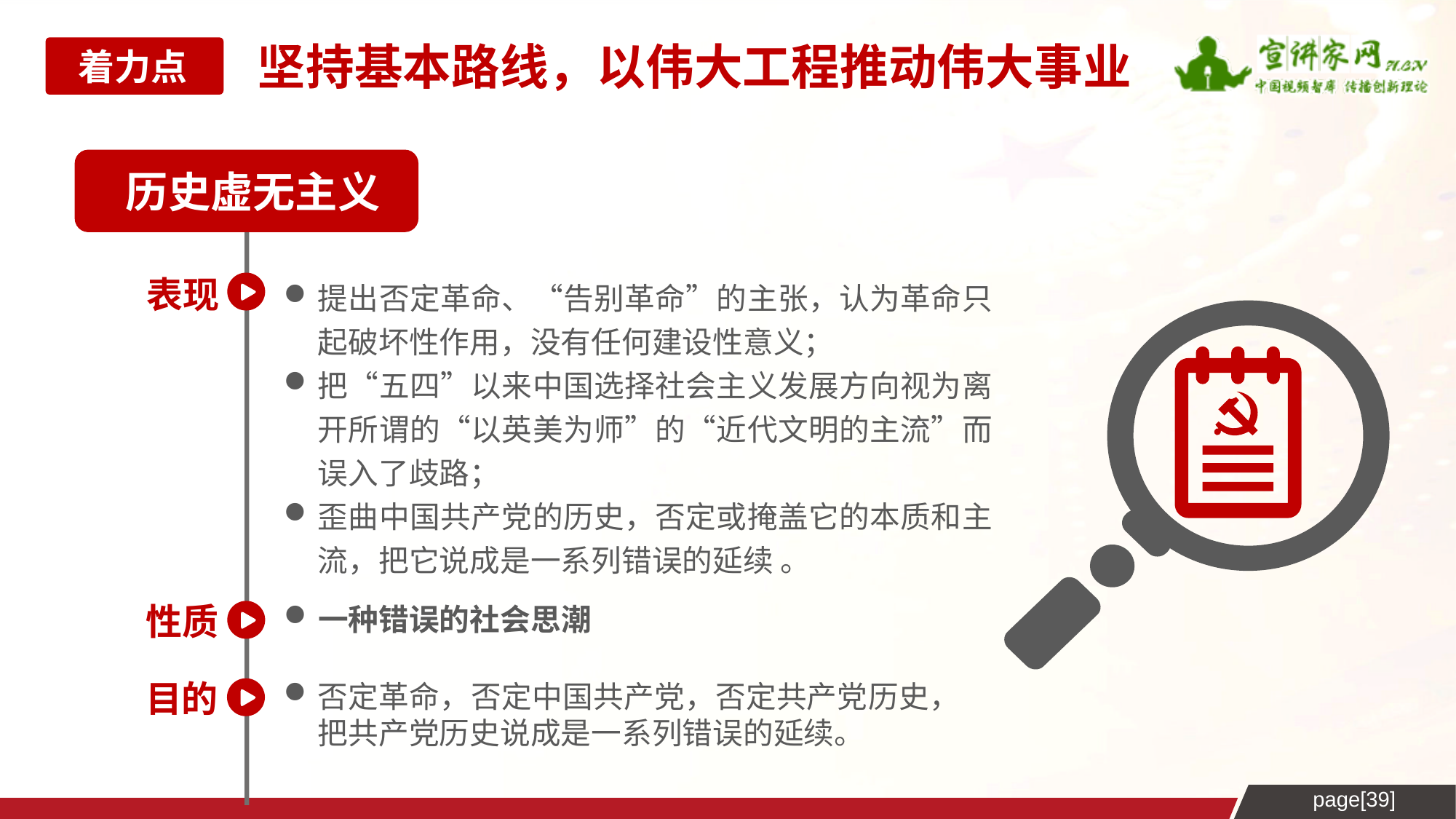

坚持基本路线，以伟大工程推动伟大事业

着力点4

历史虚无主义

表现
提出否定革命、“告别革命”的主张，认为革命只起破坏性作用，没有任何建设性意义；
把“五四”以来中国选择社会主义发展方向视为离开所谓的“以英美为师”的“近代文明的主流”而误入了歧路；
歪曲中国共产党的历史，否定或掩盖它的本质和主流，把它说成是一系列错误的延续 。

性质
一种错误的社会思潮

目的
否定革命，否定中国共产党，否定共产党历史，把共产党历史说成是一系列错误的延续。